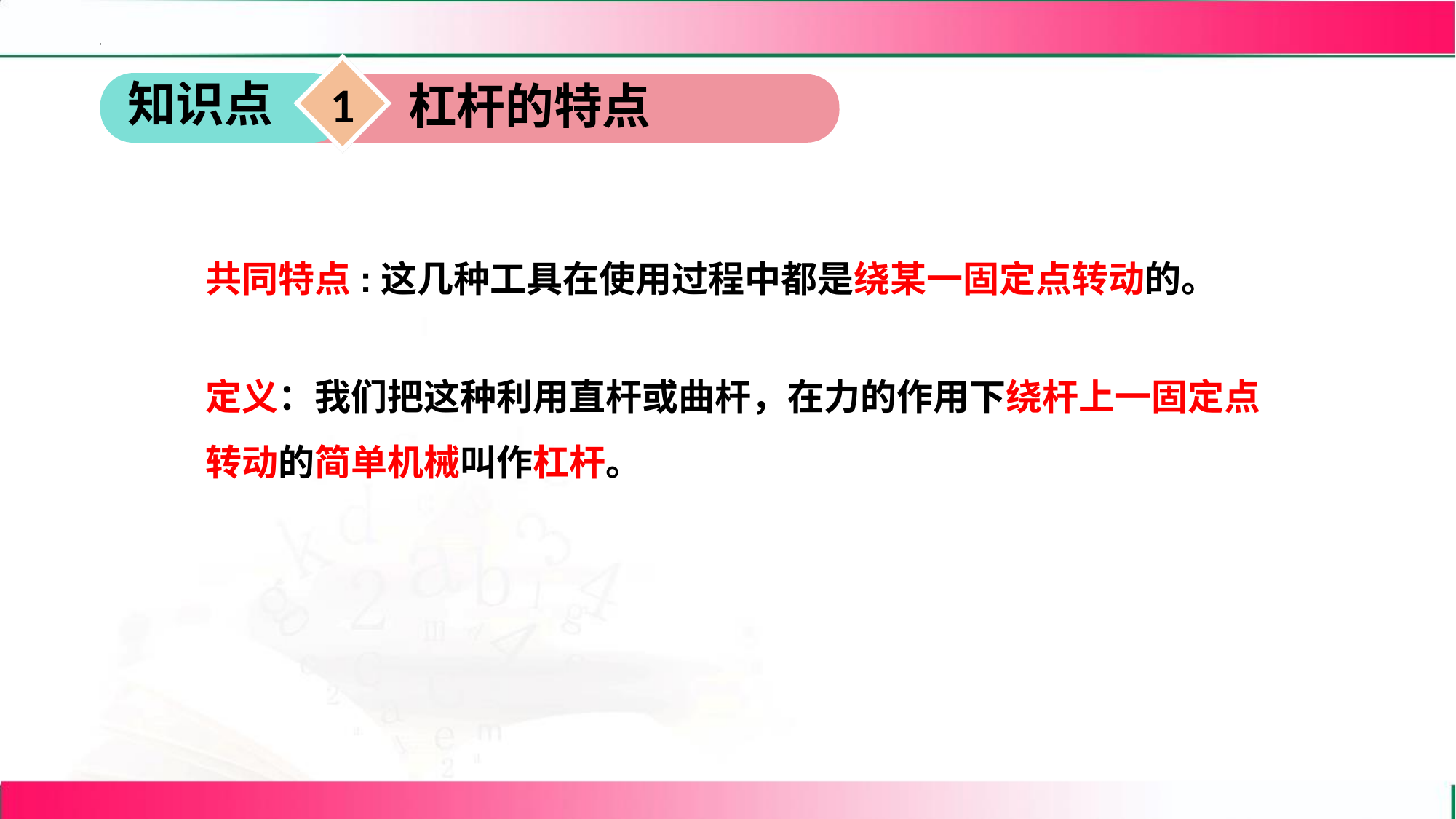

1
知识点
杠杆的特点

共同特点:这几种工具在使用过程中都是绕某一固定点转动的。
定义：我们把这种利用直杆或曲杆，在力的作用下绕杆上一固定点转动的简单机械叫作杠杆。